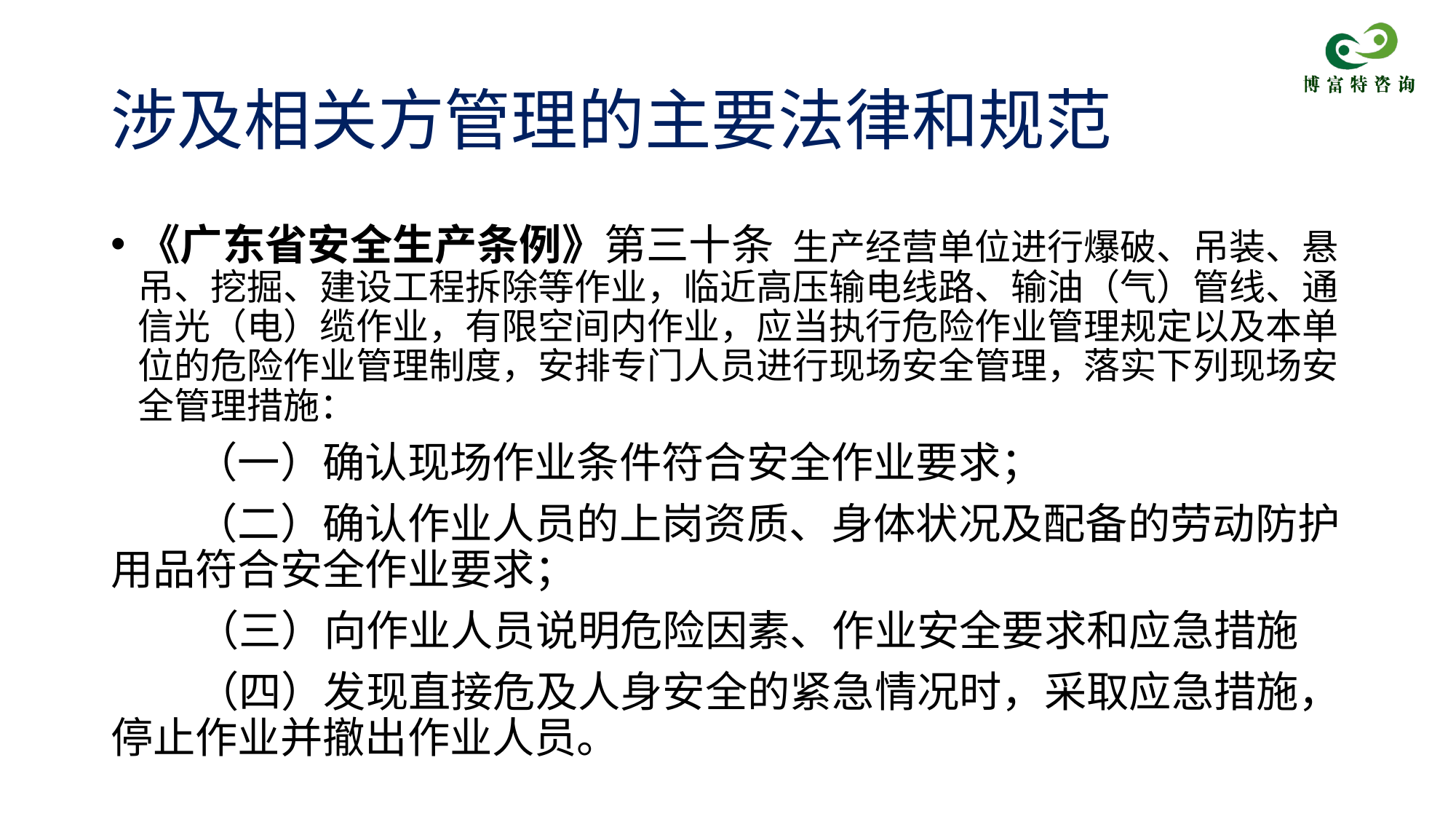

# 涉及相关方管理的主要法律和规范
《广东省安全生产条例》第三十条  生产经营单位进行爆破、吊装、悬吊、挖掘、建设工程拆除等作业，临近高压输电线路、输油（气）管线、通信光（电）缆作业，有限空间内作业，应当执行危险作业管理规定以及本单位的危险作业管理制度，安排专门人员进行现场安全管理，落实下列现场安全管理措施：
　　（一）确认现场作业条件符合安全作业要求；
　　（二）确认作业人员的上岗资质、身体状况及配备的劳动防护用品符合安全作业要求；
        （三）向作业人员说明危险因素、作业安全要求和应急措施
        （四）发现直接危及人身安全的紧急情况时，采取应急措施，停止作业并撤出作业人员。